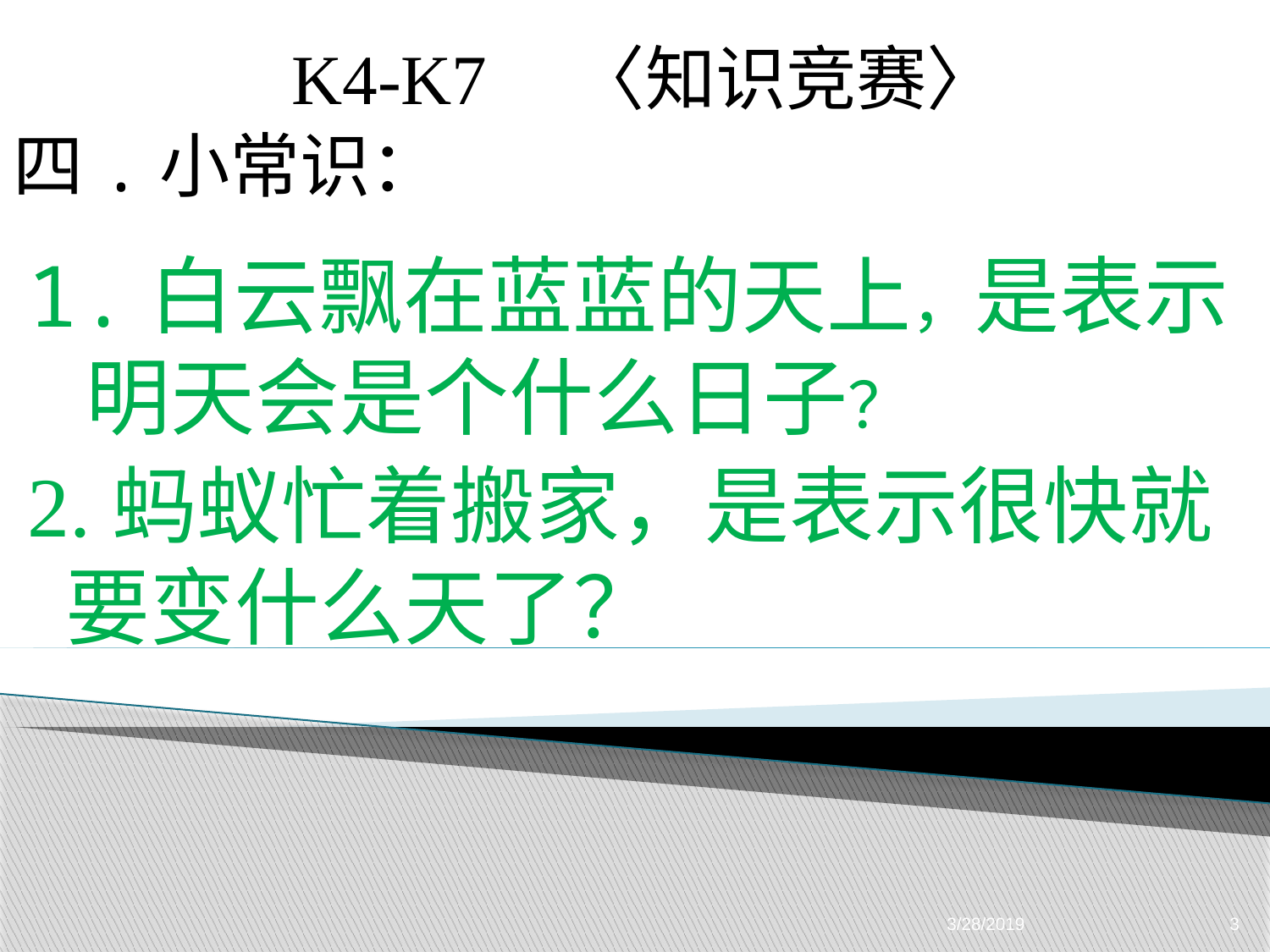

K4-K7    〈知识竞赛〉
四.小常识：
1.白云飘在蓝蓝的天上，是表示
  明天会是个什么日子？

2.     蚂蚁忙着搬家，是表示很快就
      要变什么天了？

3/28/2019
3